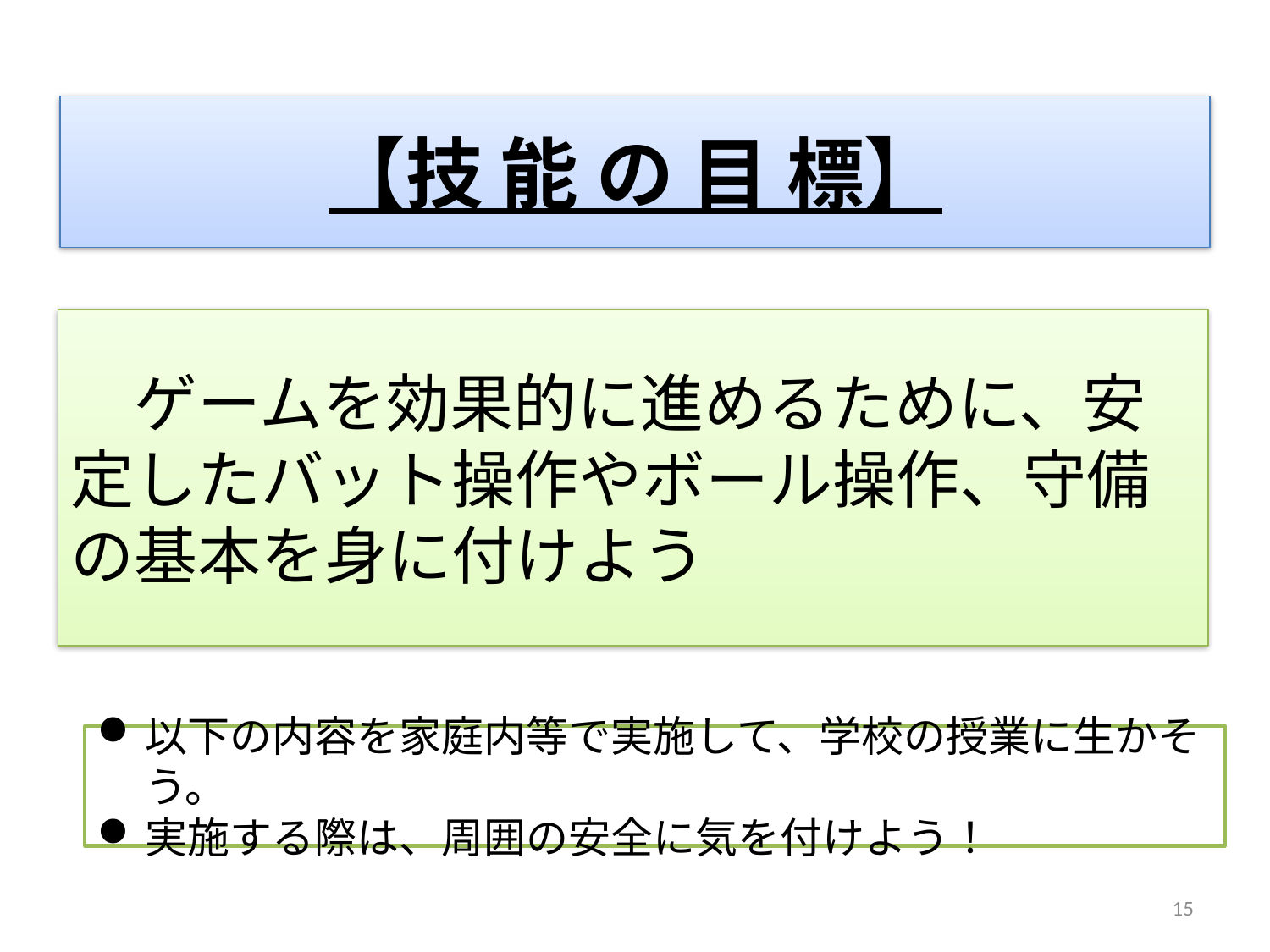

【技 能 の 目 標】
　ゲームを効果的に進めるために、安定したバット操作やボール操作、守備の基本を身に付けよう
以下の内容を家庭内等で実施して、学校の授業に生かそう。
実施する際は、周囲の安全に気を付けよう！
15